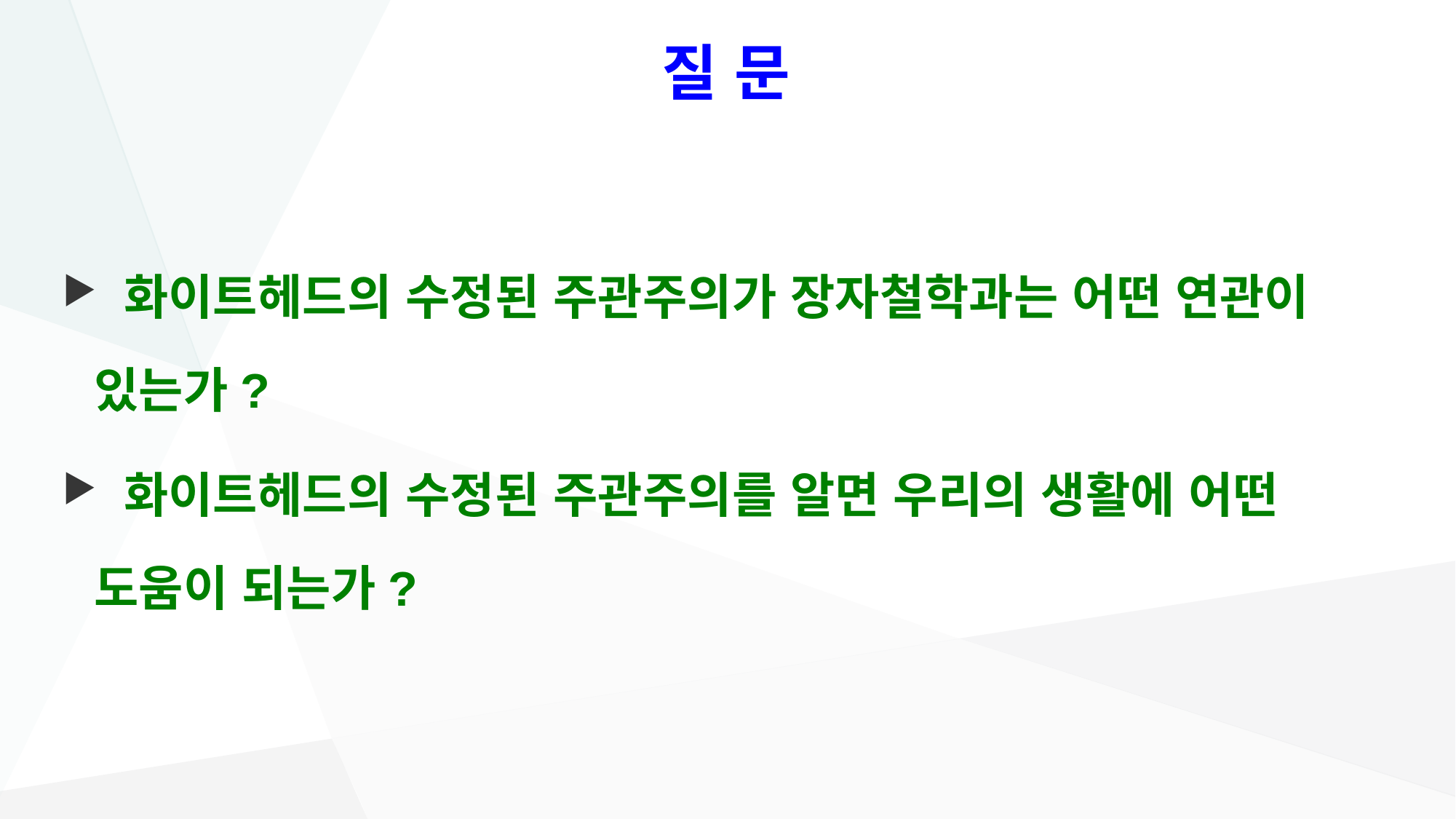

# 질 문

 화이트헤드의 수정된 주관주의가 장자철학과는 어떤 연관이 있는가?
 화이트헤드의 수정된 주관주의를 알면 우리의 생활에 어떤 도움이 되는가?